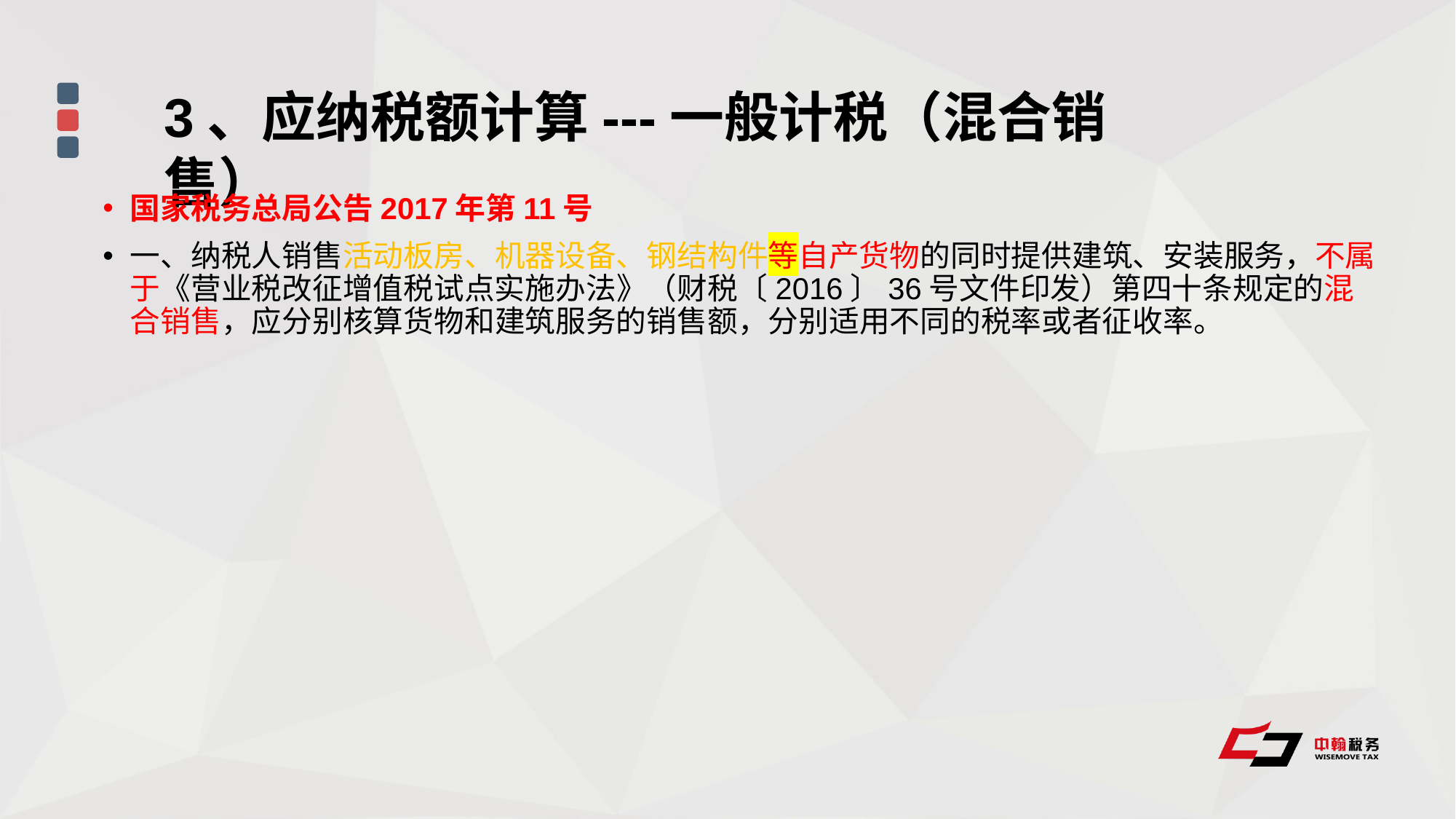

3、应纳税额计算---一般计税（混合销售）
国家税务总局公告2017年第11号
一、纳税人销售活动板房、机器设备、钢结构件等自产货物的同时提供建筑、安装服务，不属于《营业税改征增值税试点实施办法》（财税〔2016〕36号文件印发）第四十条规定的混合销售，应分别核算货物和建筑服务的销售额，分别适用不同的税率或者征收率。